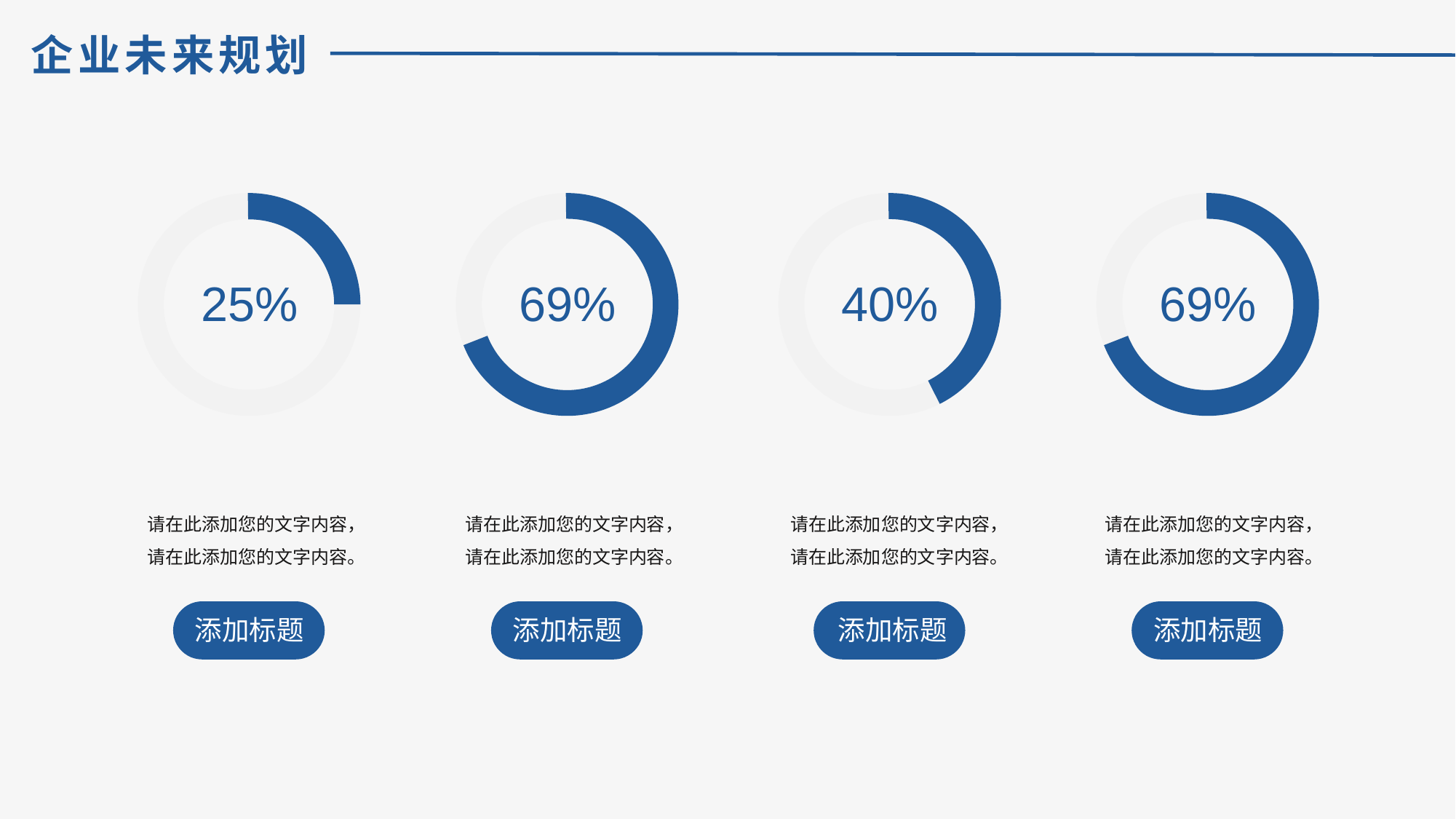

企业未来规划

25%
69%
40%
69%
请在此添加您的文字内容，请在此添加您的文字内容。
请在此添加您的文字内容，请在此添加您的文字内容。
请在此添加您的文字内容，请在此添加您的文字内容。
请在此添加您的文字内容，请在此添加您的文字内容。

添加标题
添加标题
添加标题
添加标题